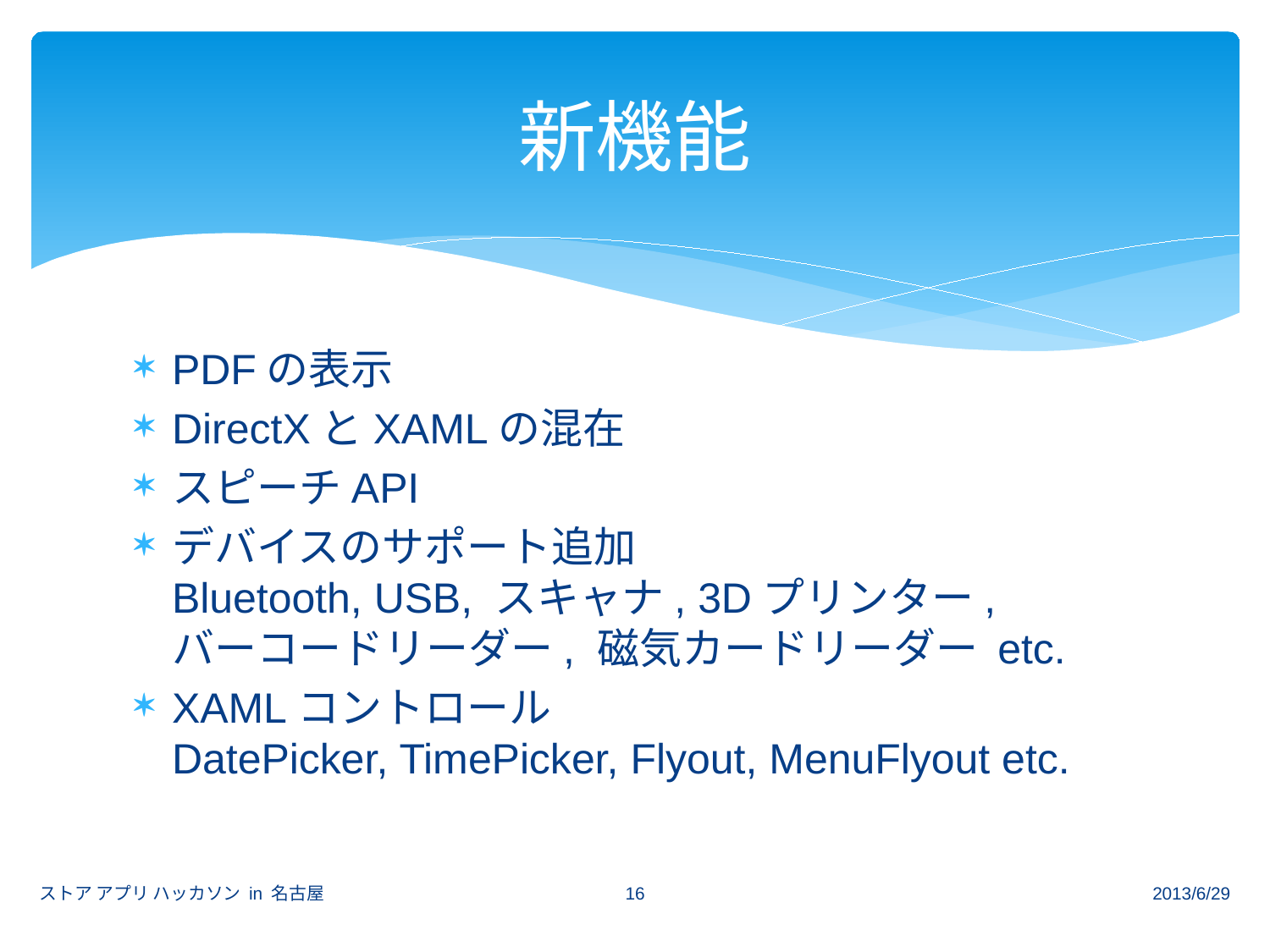

# 新機能
PDFの表示
DirectXとXAMLの混在
スピーチAPI
デバイスのサポート追加
Bluetooth, USB, スキャナ, 3Dプリンター,
バーコードリーダー, 磁気カードリーダー etc.
XAMLコントロール
DatePicker, TimePicker, Flyout, MenuFlyout etc.

16
ストア アプリ ハッカソン in 名古屋
2013/6/29